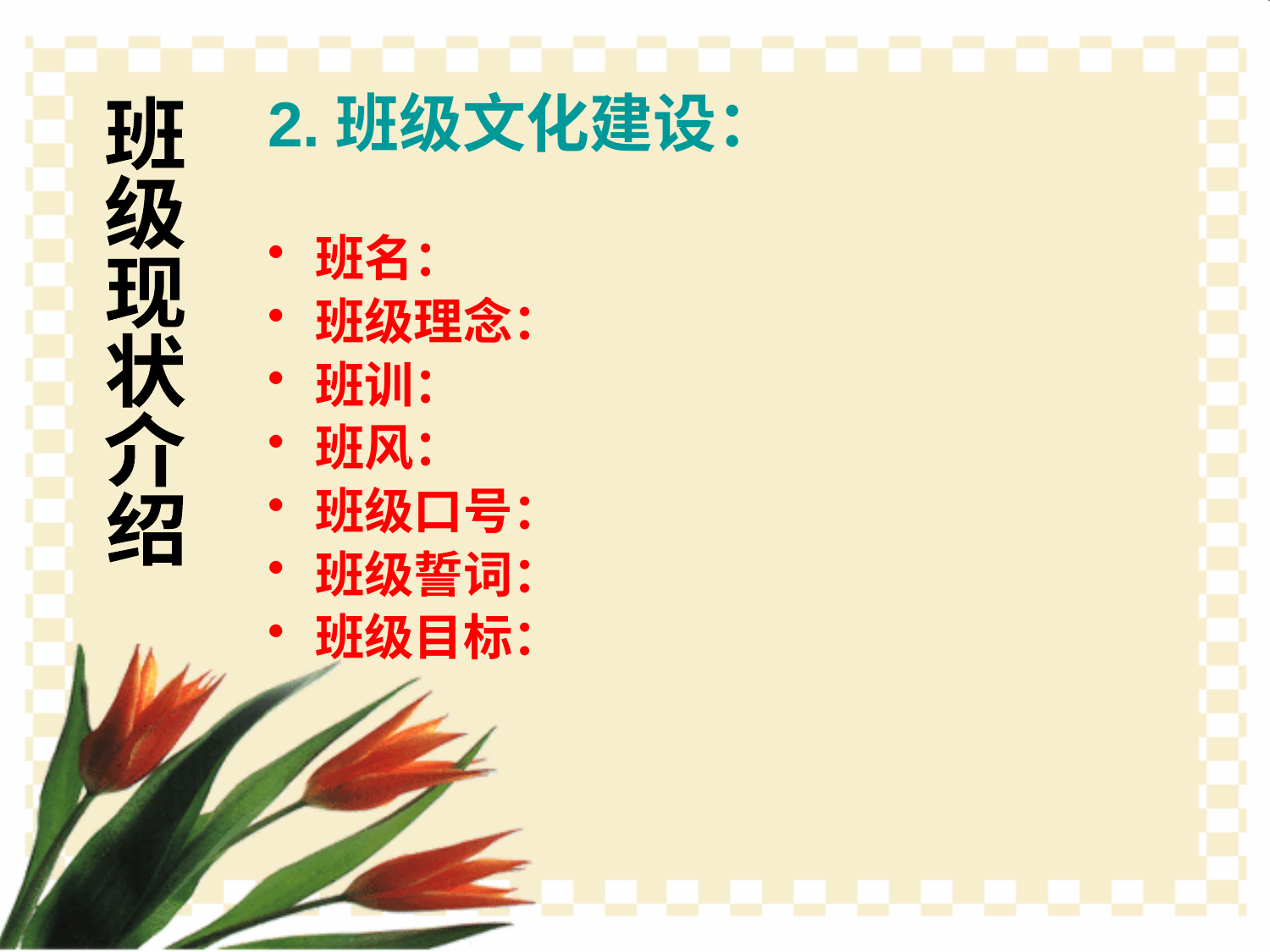

2.班级文化建设：

班名：
班级理念：
班训：
班风：
班级口号：
班级誓词：
班级目标：
班
级
现
状
介
绍